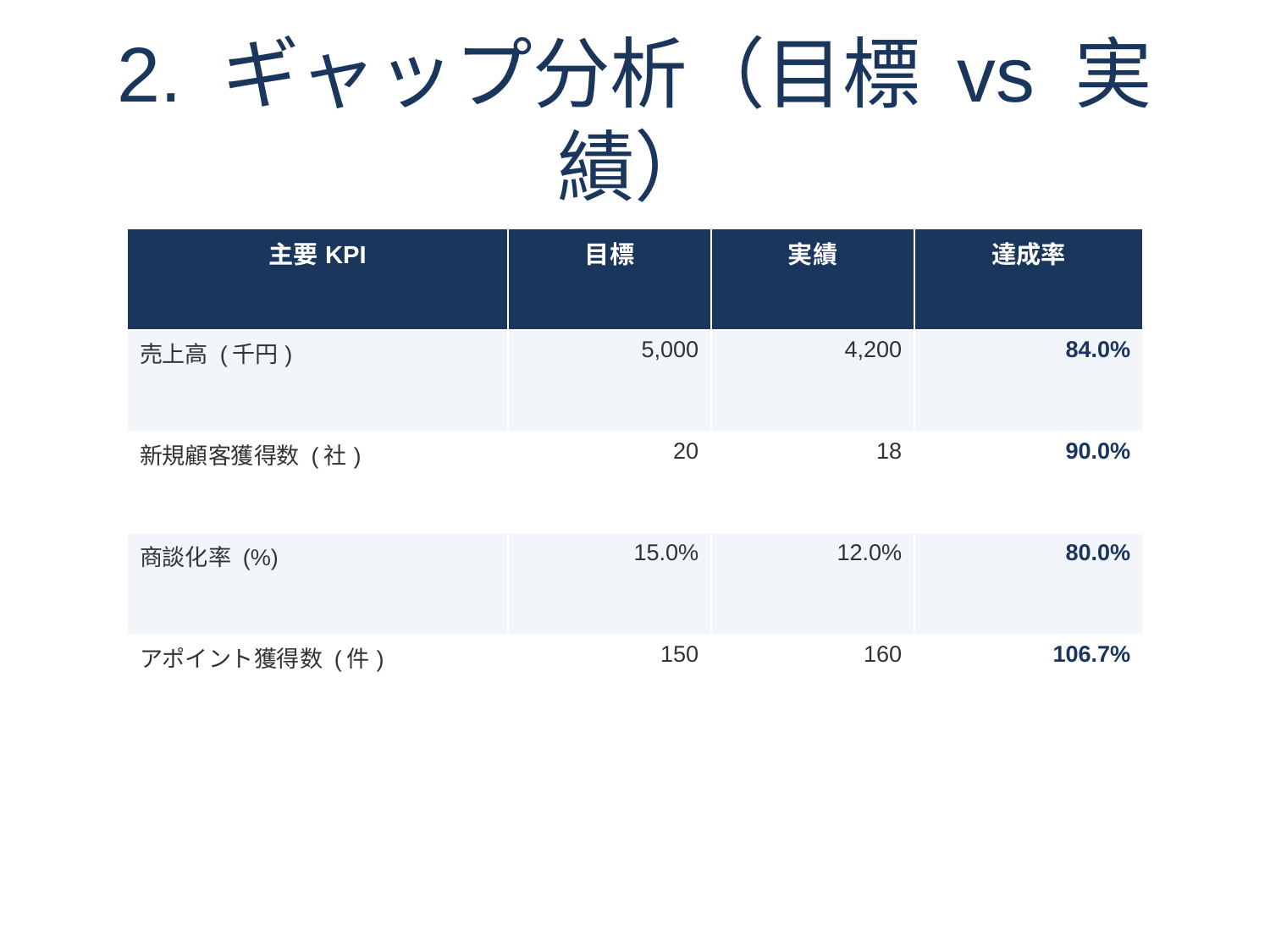

# 2. ギャップ分析（目標 vs 実績）
| 主要KPI | 目標 | 実績 | 達成率 |
| --- | --- | --- | --- |
| 売上高 (千円) | 5,000 | 4,200 | 84.0% |
| 新規顧客獲得数 (社) | 20 | 18 | 90.0% |
| 商談化率 (%) | 15.0% | 12.0% | 80.0% |
| アポイント獲得数 (件) | 150 | 160 | 106.7% |